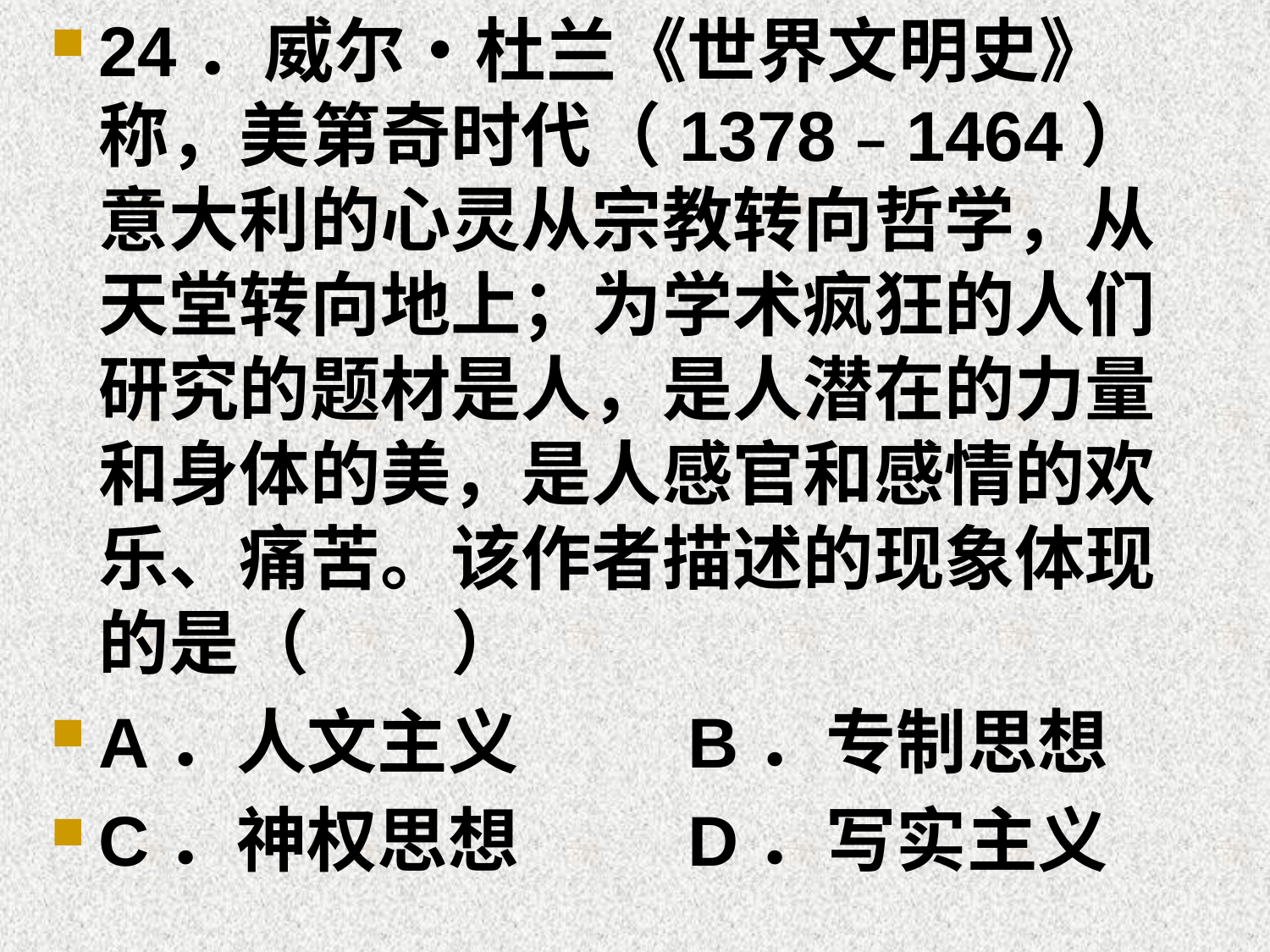

24．威尔•杜兰《世界文明史》称，美第奇时代（1378﹣1464）意大利的心灵从宗教转向哲学，从天堂转向地上；为学术疯狂的人们研究的题材是人，是人潜在的力量和身体的美，是人感官和感情的欢乐、痛苦。该作者描述的现象体现的是（　　）
A．人文主义	    B．专制思想
C．神权思想	    D．写实主义
#